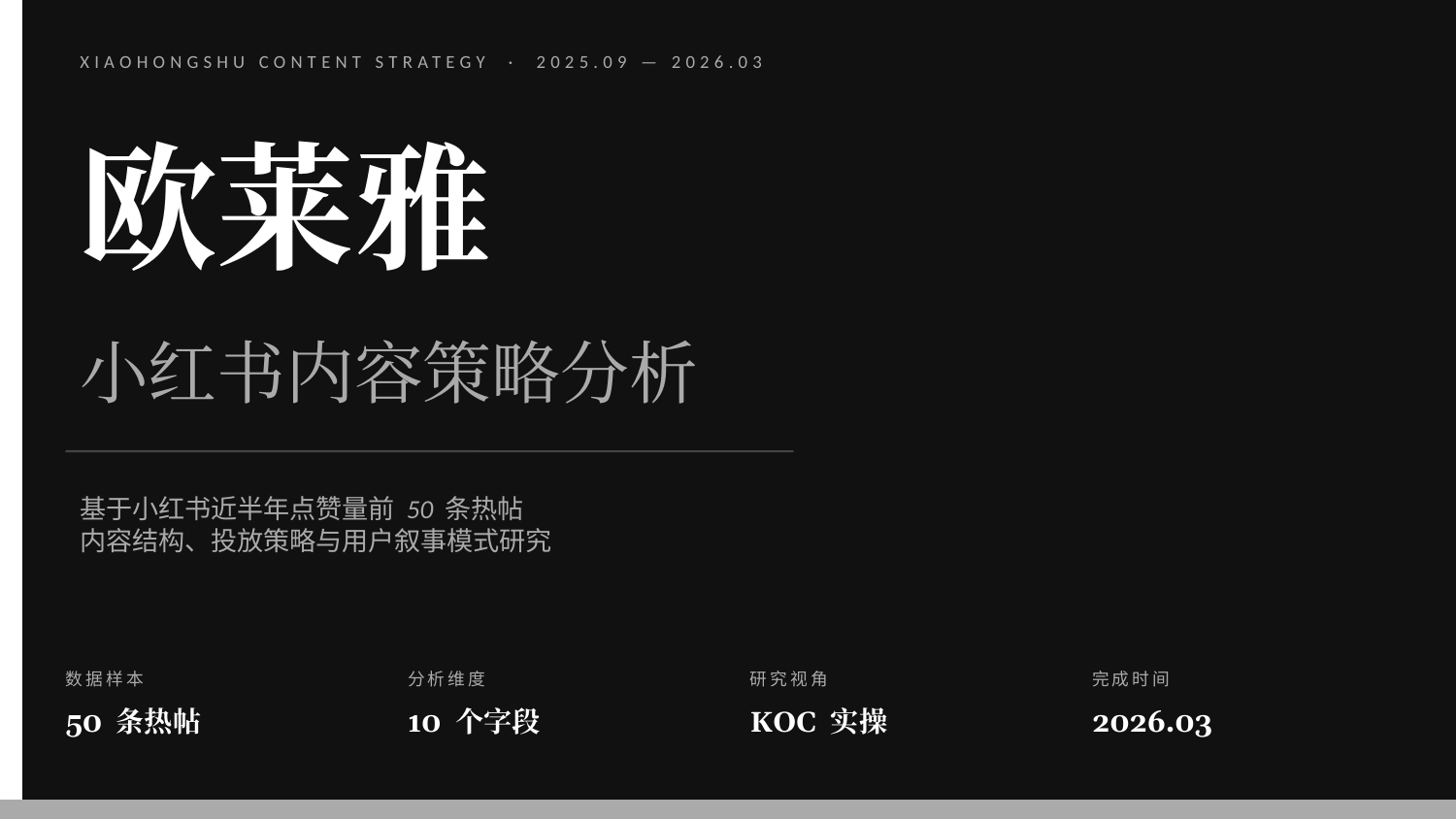

XIAOHONGSHU CONTENT STRATEGY  ·  2025.09 — 2026.03
欧莱雅
小红书内容策略分析

基于小红书近半年点赞量前 50 条热帖
内容结构、投放策略与用户叙事模式研究
数据样本
分析维度
研究视角
完成时间
50 条热帖
10 个字段
KOC 实操
2026.03